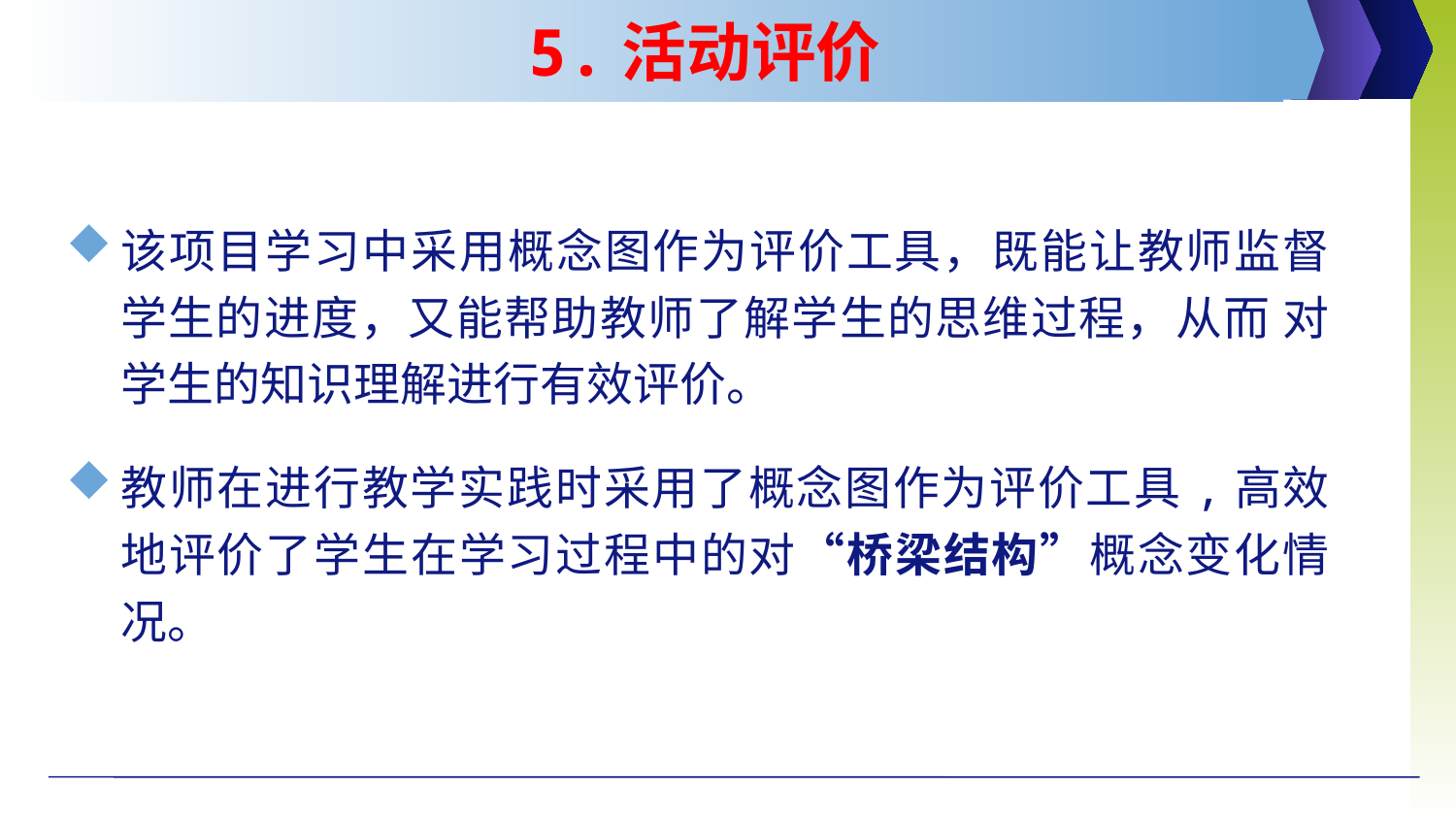

# 5.活动评价
该项目学习中采用概念图作为评价工具，既能让教师监督学生的进度，又能帮助教师了解学生的思维过程，从而 对学生的知识理解进行有效评价。
教师在进行教学实践时采用了概念图作为评价工具,高效地评价了学生在学习过程中的对“桥梁结构”概念变化情况。